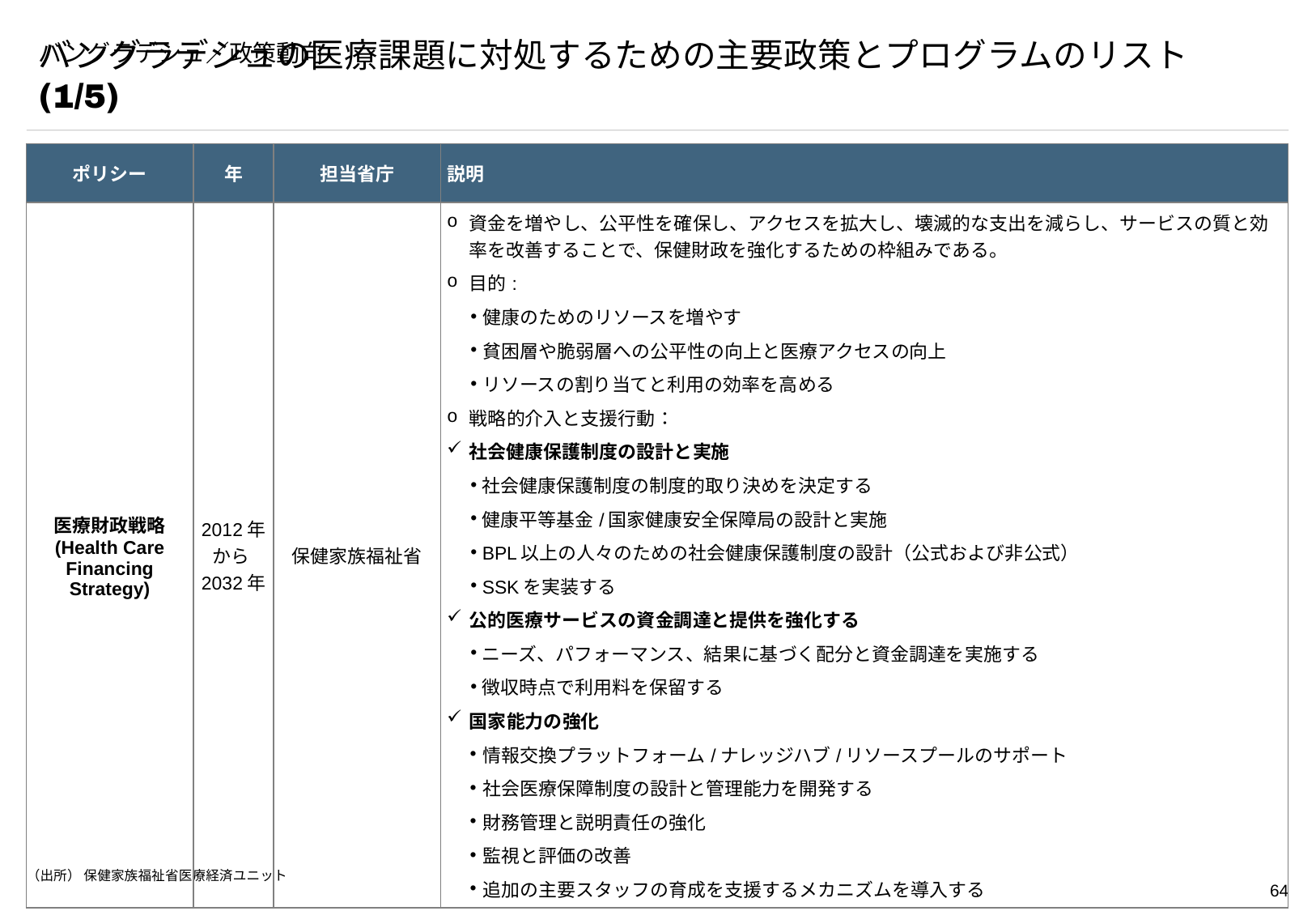

# バングラデシュ／政策動向
バングラデシュの医療課題に対処するための主要政策とプログラムのリスト (1/5)
| ポリシー | 年 | 担当省庁 | 説明 |
| --- | --- | --- | --- |
| 医療財政戦略 (Health Care Financing Strategy) | 2012年から2032年 | 保健家族福祉省 | 資金を増やし、公平性を確保し、アクセスを拡大し、壊滅的な支出を減らし、サービスの質と効率を改善することで、保健財政を強化するための枠組みである。 目的: 健康のためのリソースを増やす 貧困層や脆弱層への公平性の向上と医療アクセスの向上 リソースの割り当てと利用の効率を高める 戦略的介入と支援行動： 社会健康保護制度の設計と実施 社会健康保護制度の制度的取り決めを決定する 健康平等基金/国家健康安全保障局の設計と実施 BPL以上の人々のための社会健康保護制度の設計（公式および非公式） SSKを実装する 公的医療サービスの資金調達と提供を強化する ニーズ、パフォーマンス、結果に基づく配分と資金調達を実施する 徴収時点で利用料を保留する 国家能力の強化 情報交換プラットフォーム/ナレッジハブ/リソースプールのサポート 社会医療保障制度の設計と管理能力を開発する 財務管理と説明責任の強化 監視と評価の改善 追加の主要スタッフの育成を支援するメカニズムを導入する |
（出所） 保健家族福祉省医療経済ユニット